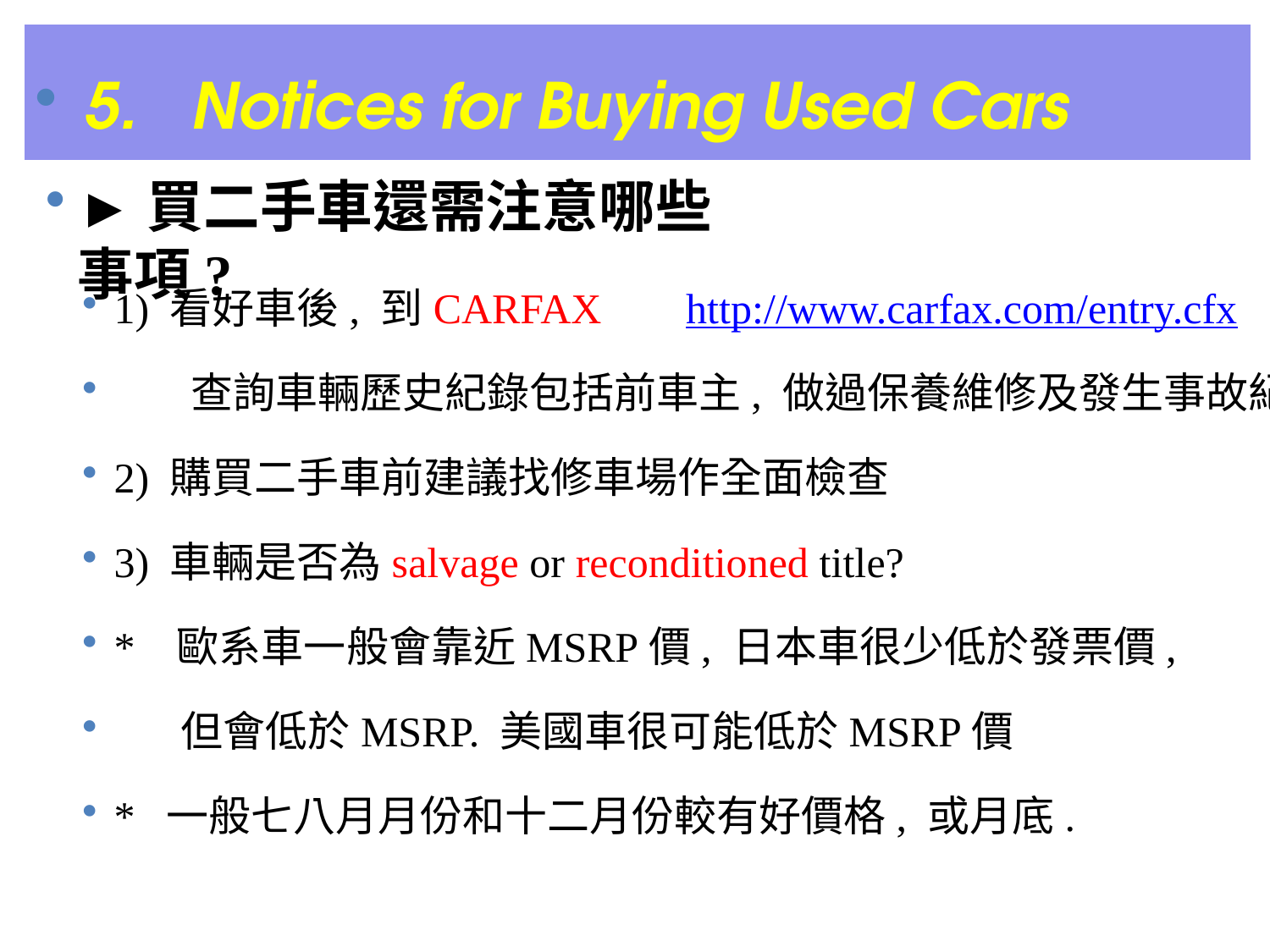

5.   Notices for Buying Used Cars
►買二手車還需注意哪些事項?
1) 看好車後, 到CARFAX        http://www.carfax.com/entry.cfx
       查詢車輛歷史紀錄包括前車主, 做過保養維修及發生事故紀錄.
2) 購買二手車前建議找修車場作全面檢查
3) 車輛是否為salvage or reconditioned title?
*   歐系車一般會靠近MSRP價, 日本車很少低於發票價,
      但會低於MSRP. 美國車很可能低於MSRP價
*  一般七八月月份和十二月份較有好價格, 或月底.